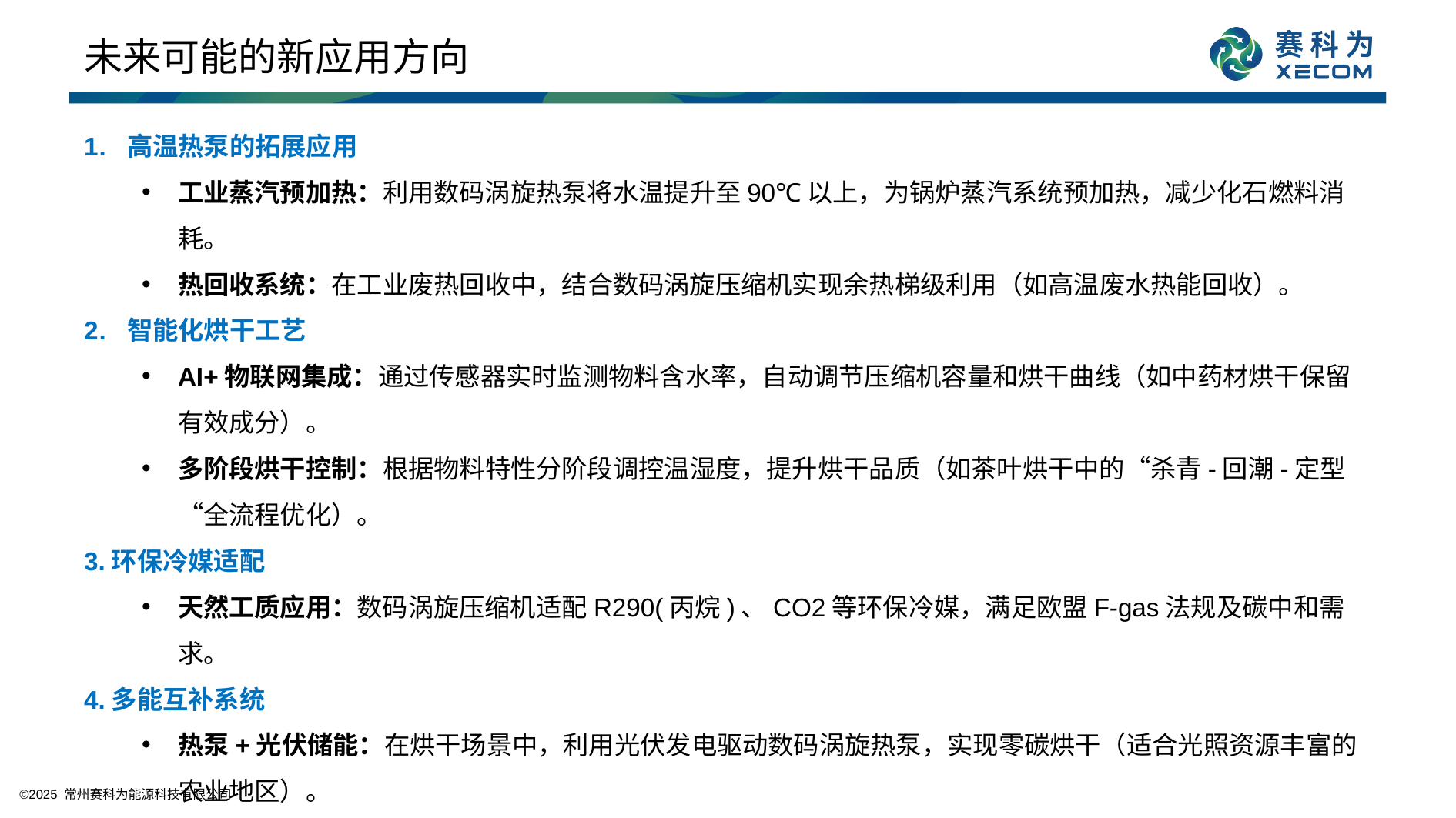

# 未来可能的新应用方向
高温热泵的拓展应用
工业蒸汽预加热：利用数码涡旋热泵将水温提升至90℃以上，为锅炉蒸汽系统预加热，减少化石燃料消耗。
热回收系统：在工业废热回收中，结合数码涡旋压缩机实现余热梯级利用（如高温废水热能回收）。
智能化烘干工艺
AI+物联网集成：通过传感器实时监测物料含水率，自动调节压缩机容量和烘干曲线（如中药材烘干保留有效成分）。
多阶段烘干控制：根据物料特性分阶段调控温湿度，提升烘干品质（如茶叶烘干中的“杀青-回潮-定型“全流程优化）。
3.环保冷媒适配
天然工质应用：数码涡旋压缩机适配R290(丙烷)、CO2等环保冷媒，满足欧盟F-gas法规及碳中和需求。
4.多能互补系统
热泵+光伏储能：在烘干场景中，利用光伏发电驱动数码涡旋热泵，实现零碳烘干（适合光照资源丰富的农业地区）。